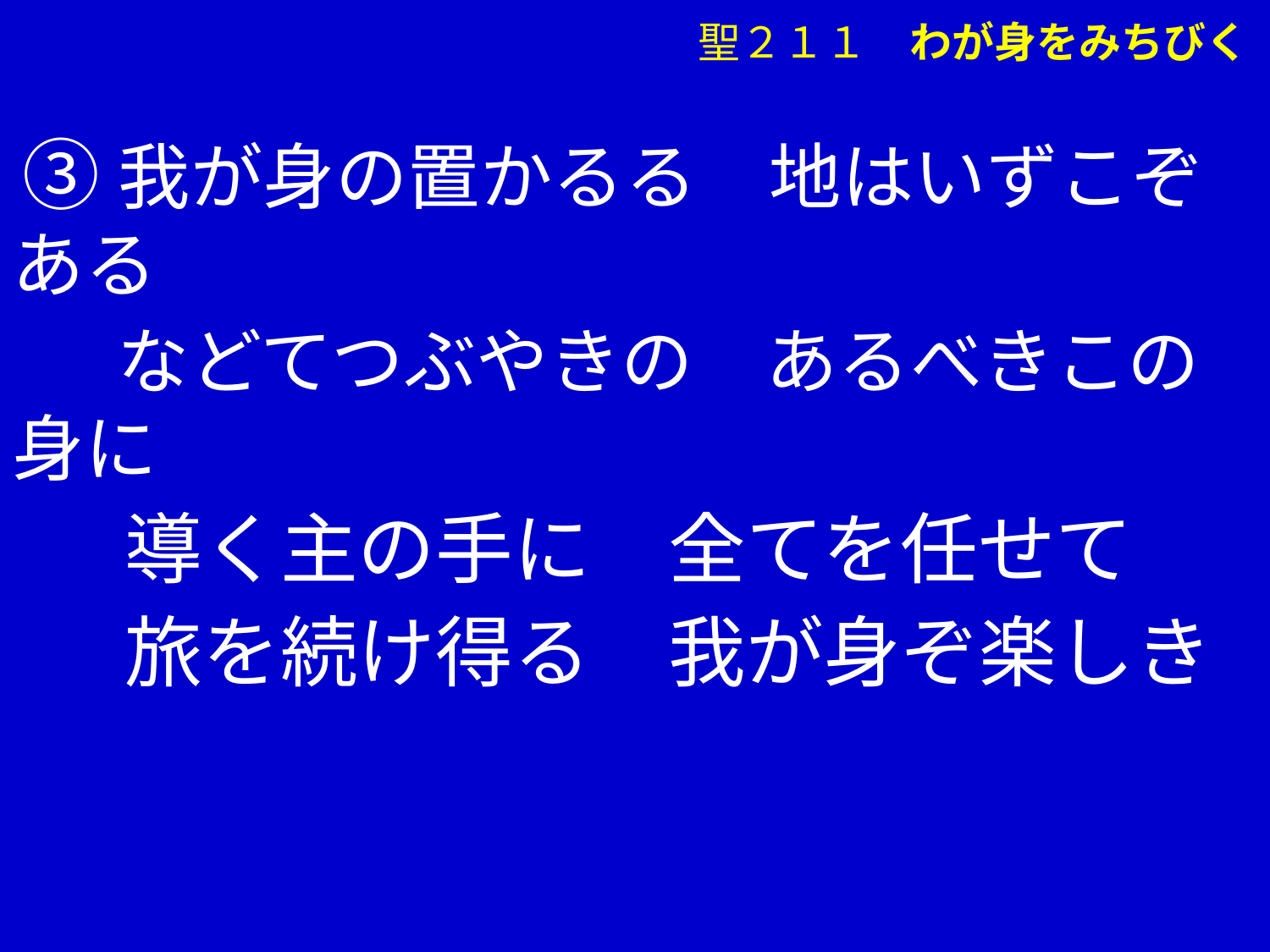

聖２１１　わが身をみちびく
 ③我が身の置かるる　地はいずこぞある
　  などてつぶやきの　あるべきこの身に
　  導く主の手に　全てを任せて
　  旅を続け得る　我が身ぞ楽しき